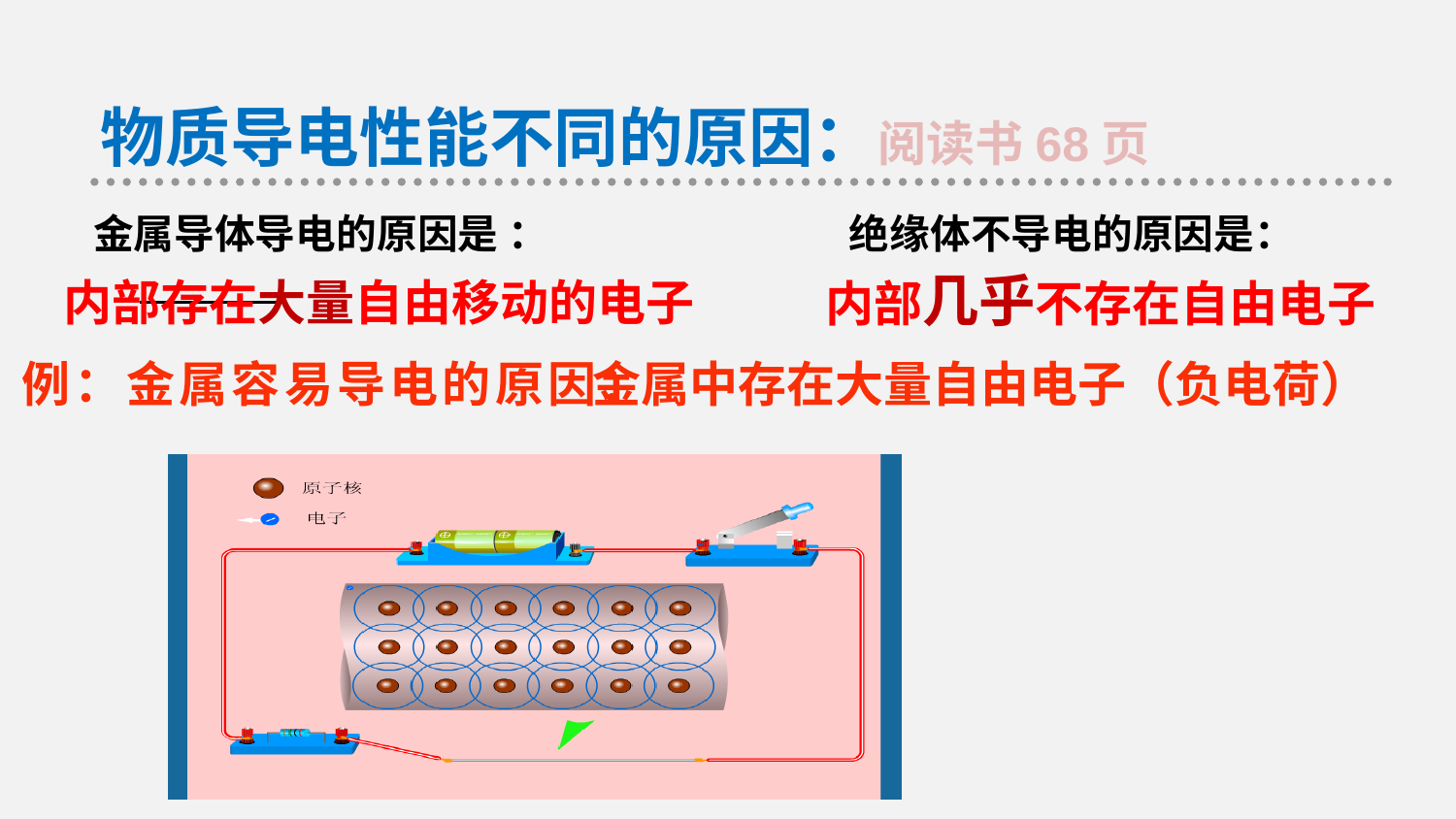

物质导电性能不同的原因：阅读书68页
金属导体导电的原因是 ：
绝缘体不导电的原因是：
内部几乎不存在自由电子
内部存在大量自由移动的电子
金属中存在大量自由电子（负电荷）
例：金属容易导电的原因：